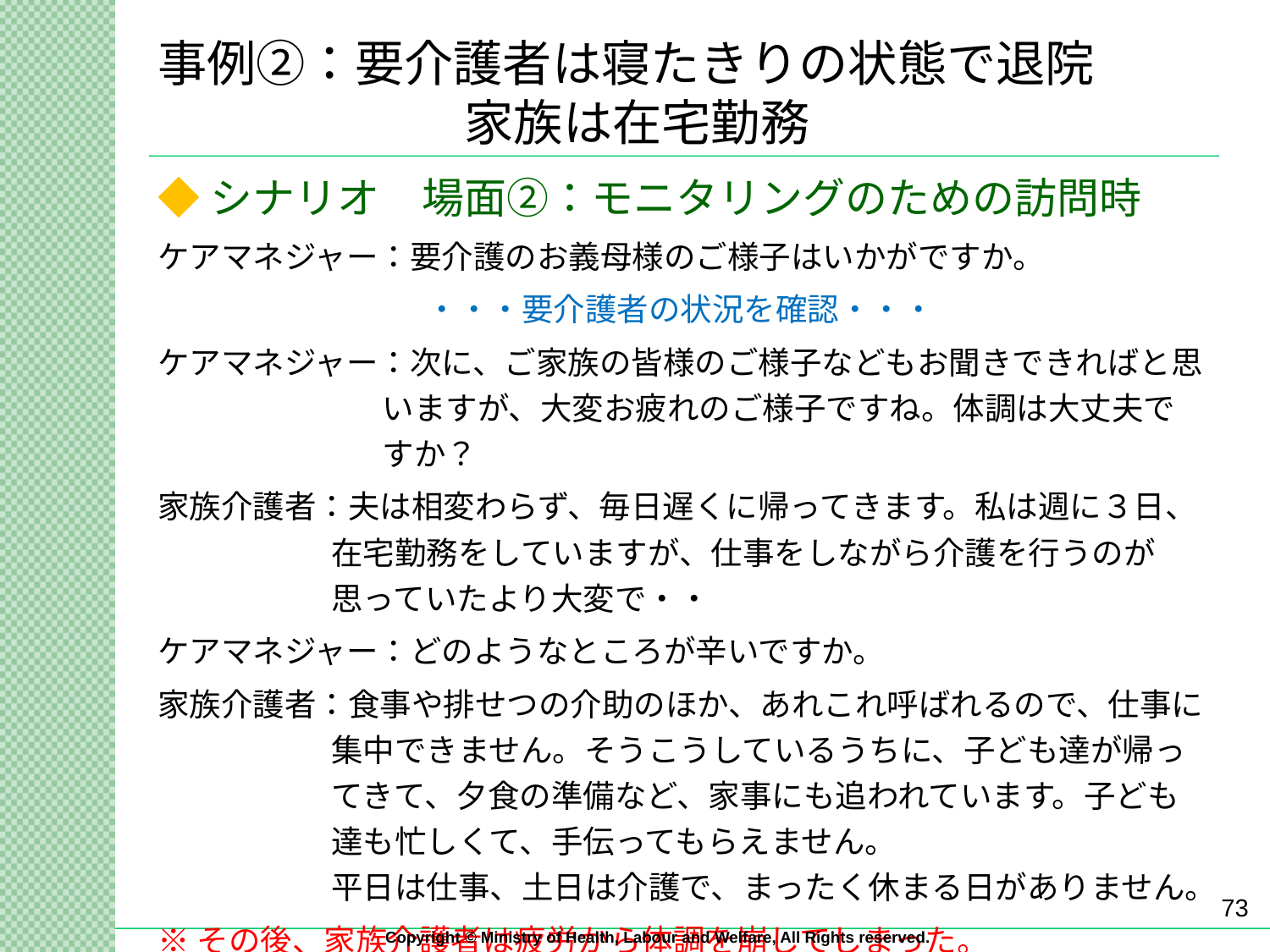

# 事例②：要介護者は寝たきりの状態で退院 　　　　　　 家族は在宅勤務
◆シナリオ　場面②：モニタリングのための訪問時
ケアマネジャー：要介護のお義母様のご様子はいかがですか。
・・・要介護者の状況を確認・・・
ケアマネジャー：次に、ご家族の皆様のご様子などもお聞きできればと思いますが、大変お疲れのご様子ですね。体調は大丈夫ですか？
家族介護者：夫は相変わらず、毎日遅くに帰ってきます。私は週に３日、在宅勤務をしていますが、仕事をしながら介護を行うのが思っていたより大変で・・
ケアマネジャー：どのようなところが辛いですか。
家族介護者：食事や排せつの介助のほか、あれこれ呼ばれるので、仕事に集中できません。そうこうしているうちに、子ども達が帰ってきて、夕食の準備など、家事にも追われています。子ども達も忙しくて、手伝ってもらえません。
平日は仕事、土日は介護で、まったく休まる日がありません。
※その後、家族介護者は疲労から体調を崩してしまった。

73
Copyright © Ministry of Health, Labour and Welfare, All Rights reserved.